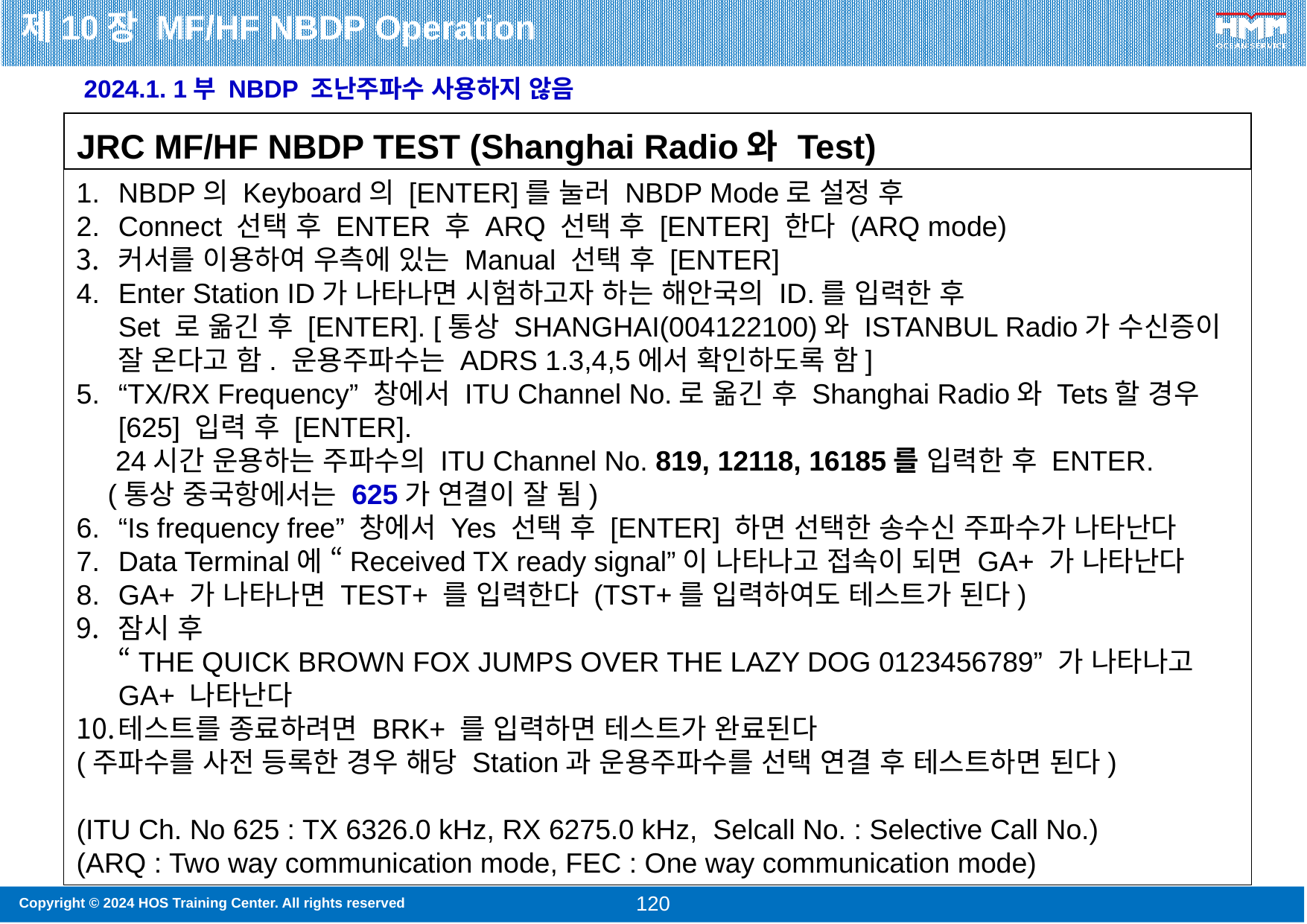

제10장 MF/HF NBDP Operation
2024.1. 1부 NBDP 조난주파수 사용하지 않음
| JRC MF/HF NBDP TEST (Shanghai Radio와 Test) |
| --- |
NBDP의 Keyboard의 [ENTER]를 눌러 NBDP Mode로 설정 후
Connect 선택 후 ENTER 후 ARQ 선택 후 [ENTER] 한다 (ARQ mode)
커서를 이용하여 우측에 있는 Manual 선택 후 [ENTER]
Enter Station ID가 나타나면 시험하고자 하는 해안국의 ID.를 입력한 후
Set 로 옮긴 후 [ENTER]. [통상 SHANGHAI(004122100)와 ISTANBUL Radio가 수신증이
잘 온다고 함. 운용주파수는 ADRS 1.3,4,5에서 확인하도록 함]
“TX/RX Frequency” 창에서 ITU Channel No.로 옮긴 후 Shanghai Radio와 Tets할 경우
[625] 입력 후 [ENTER].
     24시간 운용하는 주파수의 ITU Channel No. 819, 12118, 16185를 입력한 후 ENTER.
    (통상 중국항에서는 625가 연결이 잘 됨)
“Is frequency free” 창에서 Yes 선택 후 [ENTER] 하면 선택한 송수신 주파수가 나타난다
Data Terminal에 “Received TX ready signal”이 나타나고 접속이 되면 GA+ 가 나타난다
GA+ 가 나타나면 TEST+ 를 입력한다 (TST+를 입력하여도 테스트가 된다)
잠시 후
“THE QUICK BROWN FOX JUMPS OVER THE LAZY DOG 0123456789” 가 나타나고
GA+ 나타난다
테스트를 종료하려면 BRK+ 를 입력하면 테스트가 완료된다
(주파수를 사전 등록한 경우 해당 Station과 운용주파수를 선택 연결 후 테스트하면 된다)

(ITU Ch. No 625 : TX 6326.0 kHz, RX 6275.0 kHz,  Selcall No. : Selective Call No.)
(ARQ : Two way communication mode, FEC : One way communication mode)
120